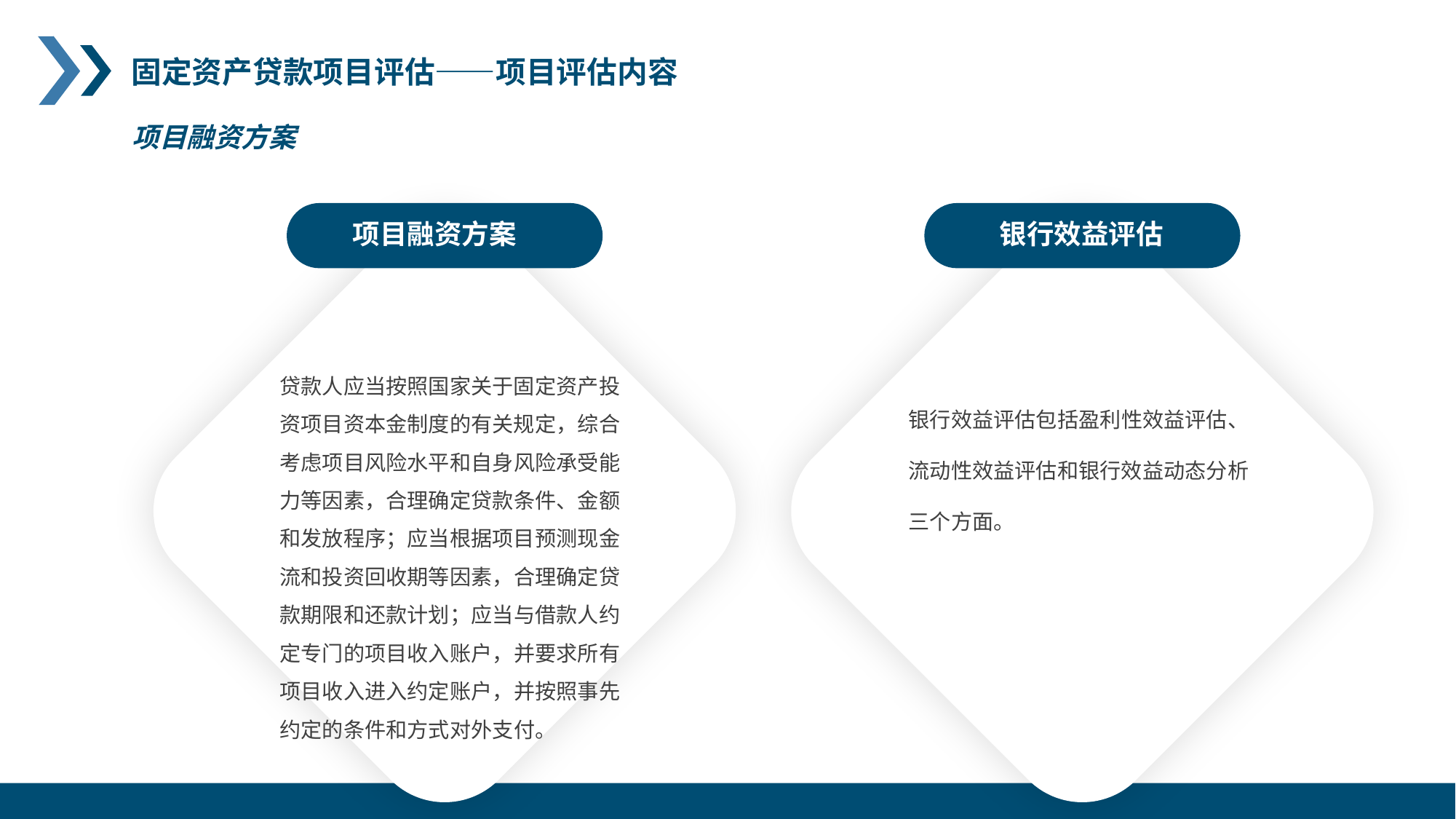

固定资产贷款项目评估——项目评估内容
项目融资方案

项目融资方案

贷款人应当按照国家关于固定资产投资项目资本金制度的有关规定，综合考虑项目风险水平和自身风险承受能力等因素，合理确定贷款条件、金额和发放程序；应当根据项目预测现金流和投资回收期等因素，合理确定贷款期限和还款计划；应当与借款人约定专门的项目收入账户，并要求所有项目收入进入约定账户，并按照事先约定的条件和方式对外支付。

银行效益评估

银行效益评估包括盈利性效益评估、流动性效益评估和银行效益动态分析三个方面。